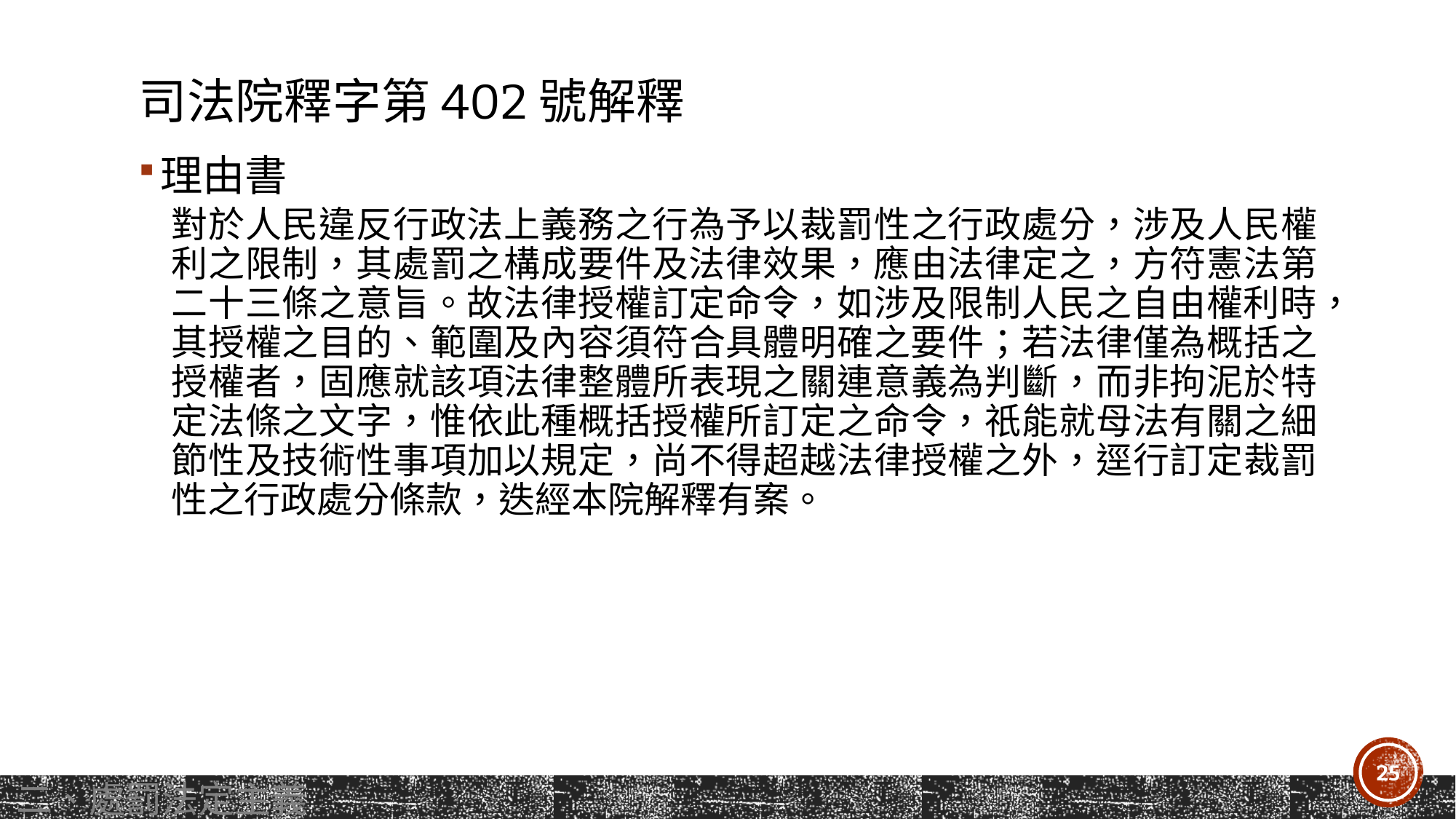

# 司法院釋字第402號解釋
理由書
對於人民違反行政法上義務之行為予以裁罰性之行政處分，涉及人民權利之限制，其處罰之構成要件及法律效果，應由法律定之，方符憲法第二十三條之意旨。故法律授權訂定命令，如涉及限制人民之自由權利時，其授權之目的、範圍及內容須符合具體明確之要件；若法律僅為概括之授權者，固應就該項法律整體所表現之關連意義為判斷，而非拘泥於特定法條之文字，惟依此種概括授權所訂定之命令，祇能就母法有關之細節性及技術性事項加以規定，尚不得超越法律授權之外，逕行訂定裁罰性之行政處分條款，迭經本院解釋有案。
25